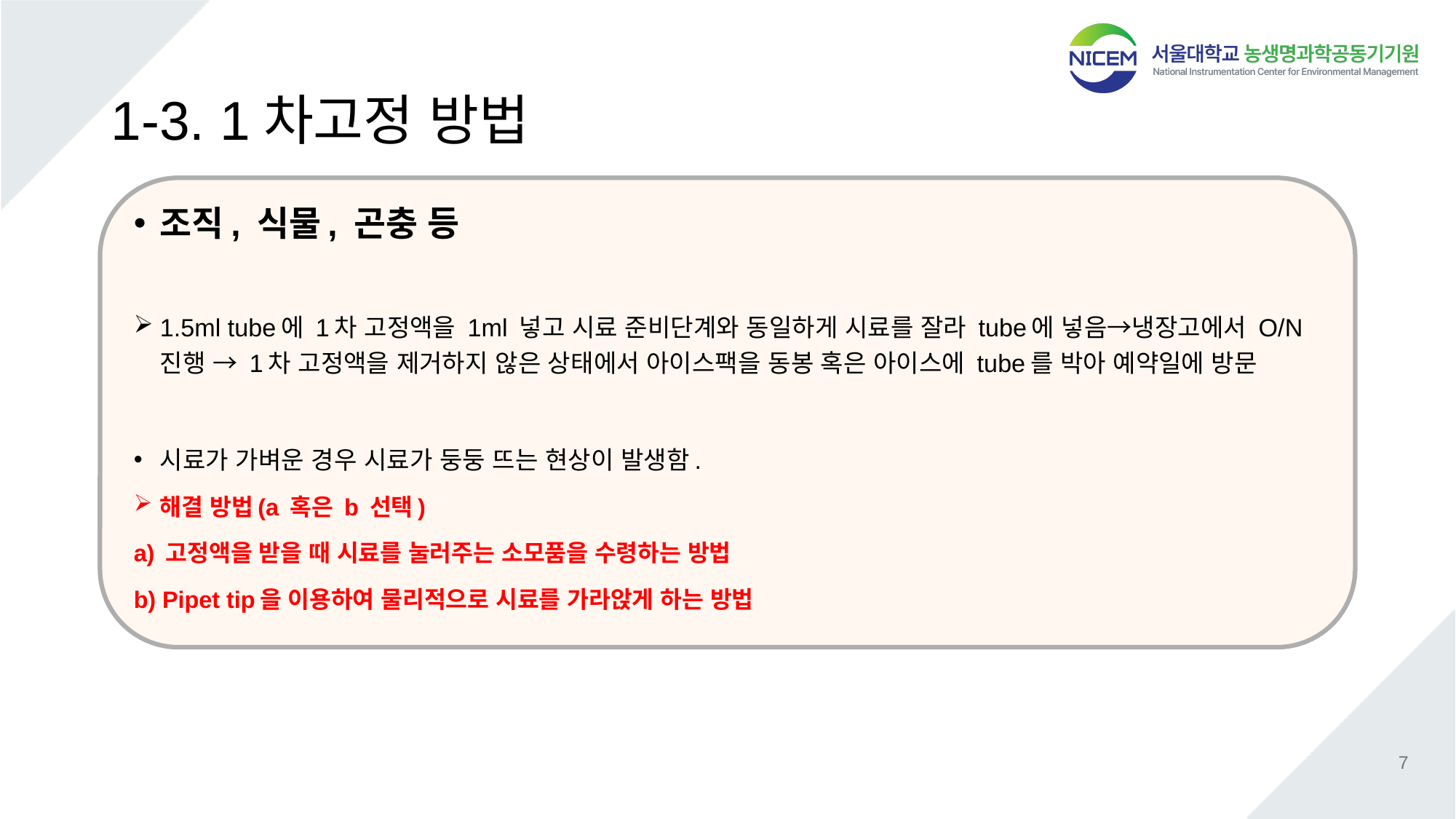

# 1-3. 1차고정 방법
조직, 식물, 곤충 등

1.5ml tube에 1차 고정액을 1ml 넣고 시료 준비단계와 동일하게 시료를 잘라 tube에 넣음→냉장고에서 O/N 진행 → 1차 고정액을 제거하지 않은 상태에서 아이스팩을 동봉 혹은 아이스에 tube를 박아 예약일에 방문

시료가 가벼운 경우 시료가 둥둥 뜨는 현상이 발생함.
해결 방법(a 혹은 b 선택)
a) 고정액을 받을 때 시료를 눌러주는 소모품을 수령하는 방법
b) Pipet tip을 이용하여 물리적으로 시료를 가라앉게 하는 방법